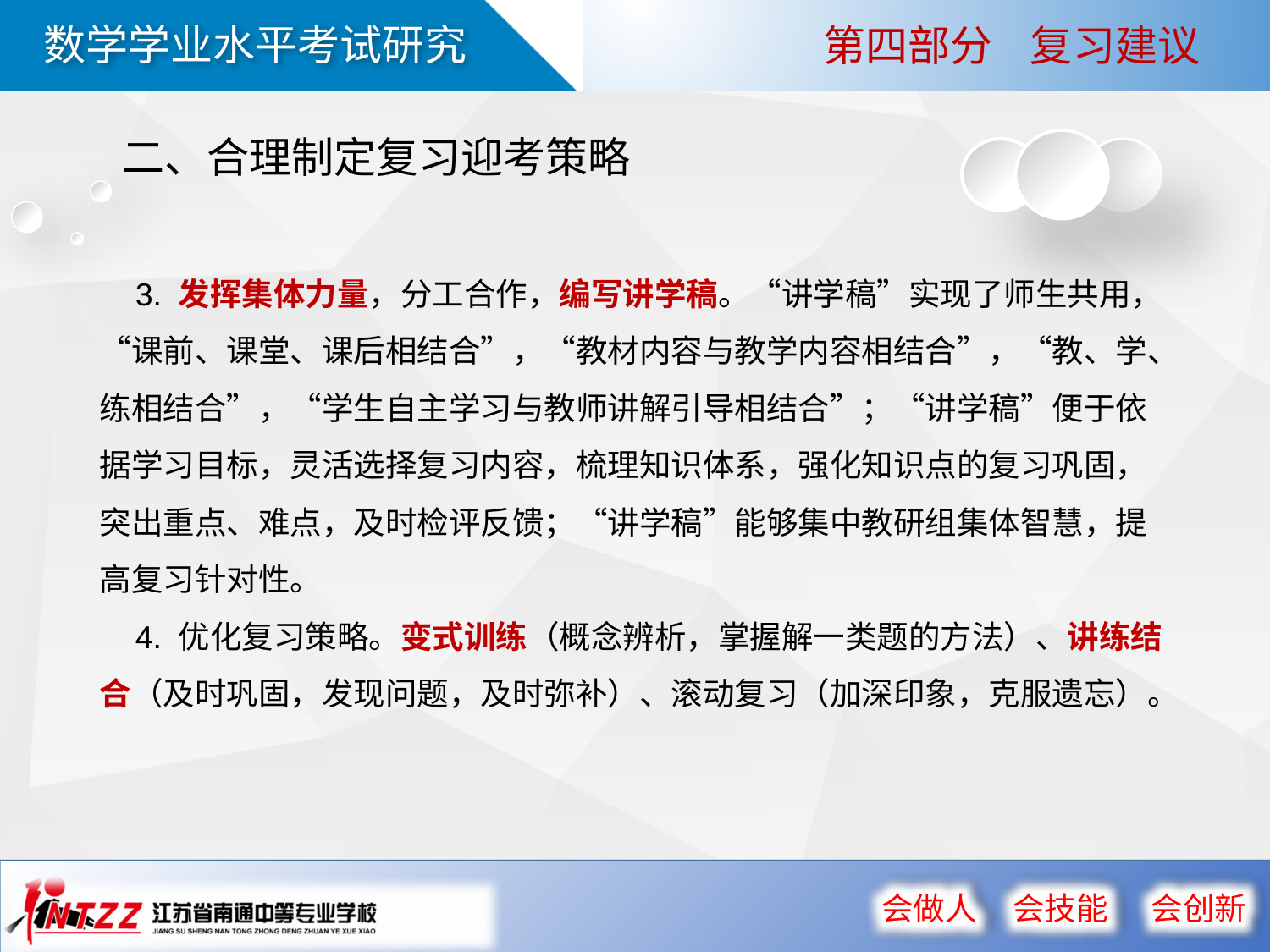

第四部分    复习建议
二、合理制定复习迎考策略

    3. 发挥集体力量，分工合作，编写讲学稿。“讲学稿”实现了师生共用，“课前、课堂、课后相结合”，“教材内容与教学内容相结合”，“教、学、练相结合”，“学生自主学习与教师讲解引导相结合”；“讲学稿”便于依据学习目标，灵活选择复习内容，梳理知识体系，强化知识点的复习巩固，突出重点、难点，及时检评反馈；“讲学稿”能够集中教研组集体智慧，提高复习针对性。
    4. 优化复习策略。变式训练（概念辨析，掌握解一类题的方法）、讲练结合（及时巩固，发现问题，及时弥补）、滚动复习（加深印象，克服遗忘）。